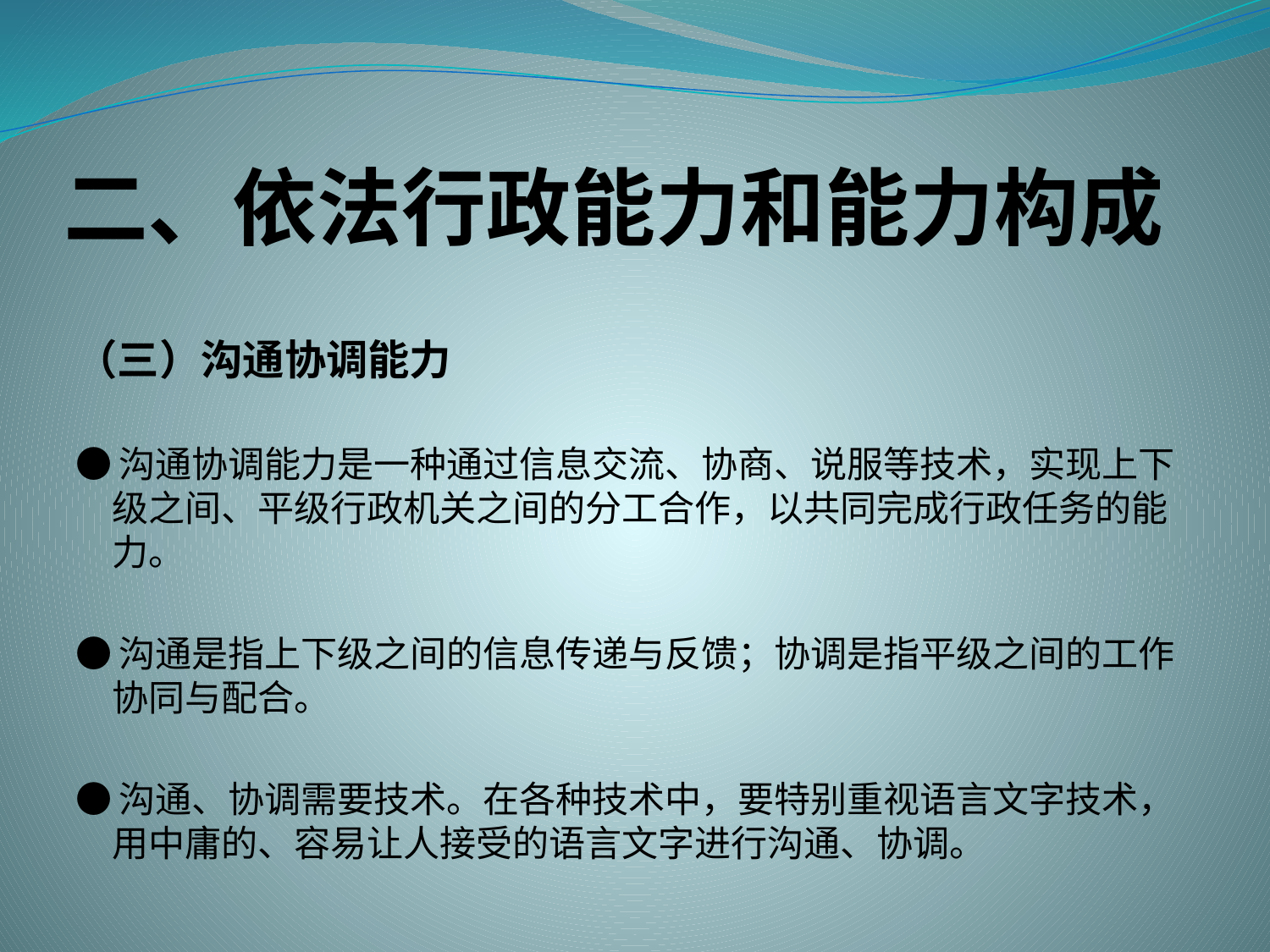

# 二、依法行政能力和能力构成

（三）沟通协调能力

●沟通协调能力是一种通过信息交流、协商、说服等技术，实现上下级之间、平级行政机关之间的分工合作，以共同完成行政任务的能力。

●沟通是指上下级之间的信息传递与反馈；协调是指平级之间的工作协同与配合。

●沟通、协调需要技术。在各种技术中，要特别重视语言文字技术，用中庸的、容易让人接受的语言文字进行沟通、协调。